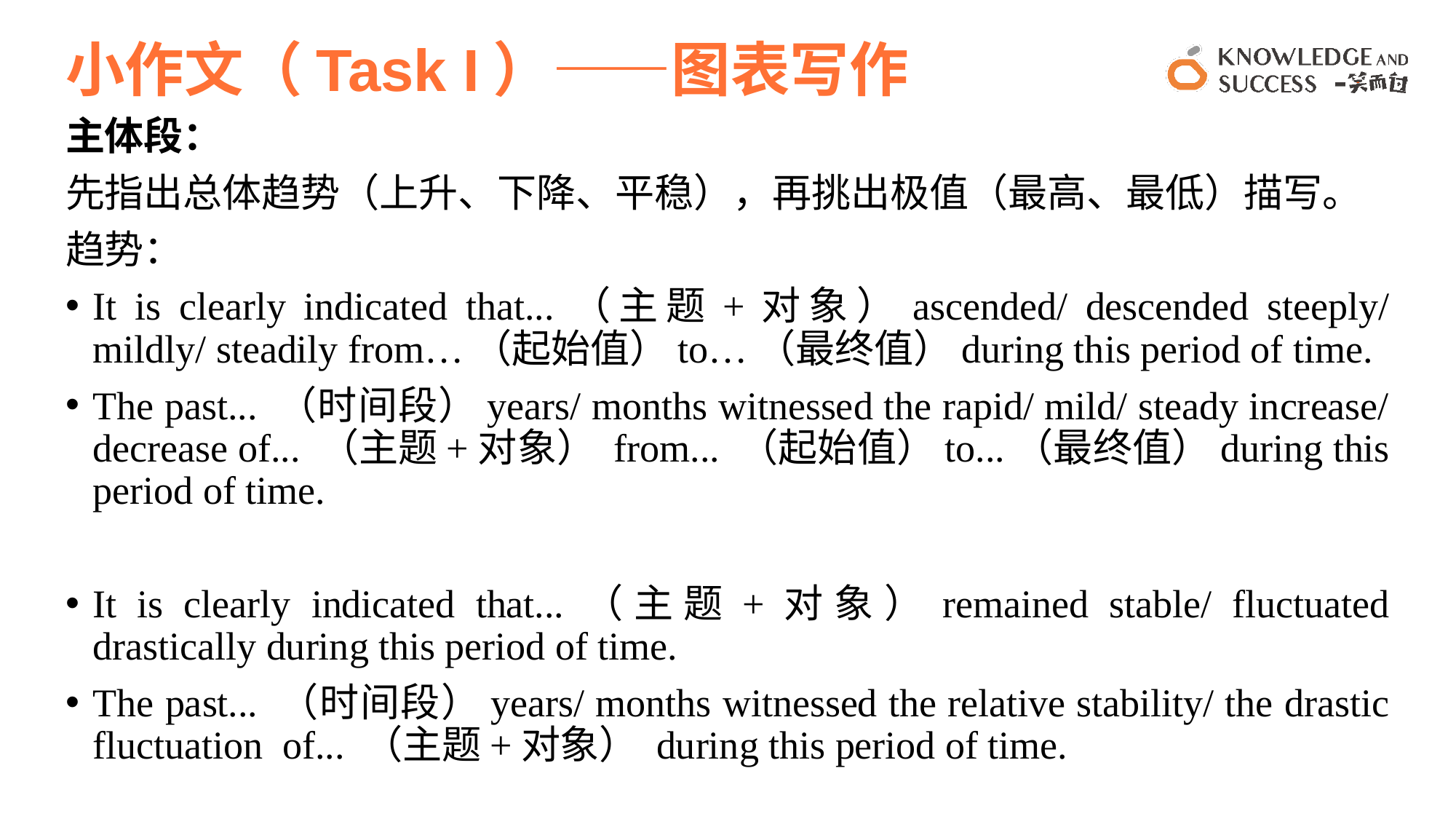

# 小作文（Task I）——图表写作
主体段：
先指出总体趋势（上升、下降、平稳），再挑出极值（最高、最低）描写。
趋势：
It is clearly indicated that...（主题+对象）ascended/ descended steeply/ mildly/ steadily from…（起始值）to…（最终值）during this period of time.
The past... （时间段）years/ months witnessed the rapid/ mild/ steady increase/ decrease of... （主题+对象） from... （起始值）to...（最终值）during this period of time.

It is clearly indicated that...（主题+对象）remained stable/ fluctuated drastically during this period of time.
The past... （时间段）years/ months witnessed the relative stability/ the drastic fluctuation  of... （主题+对象） during this period of time.
14